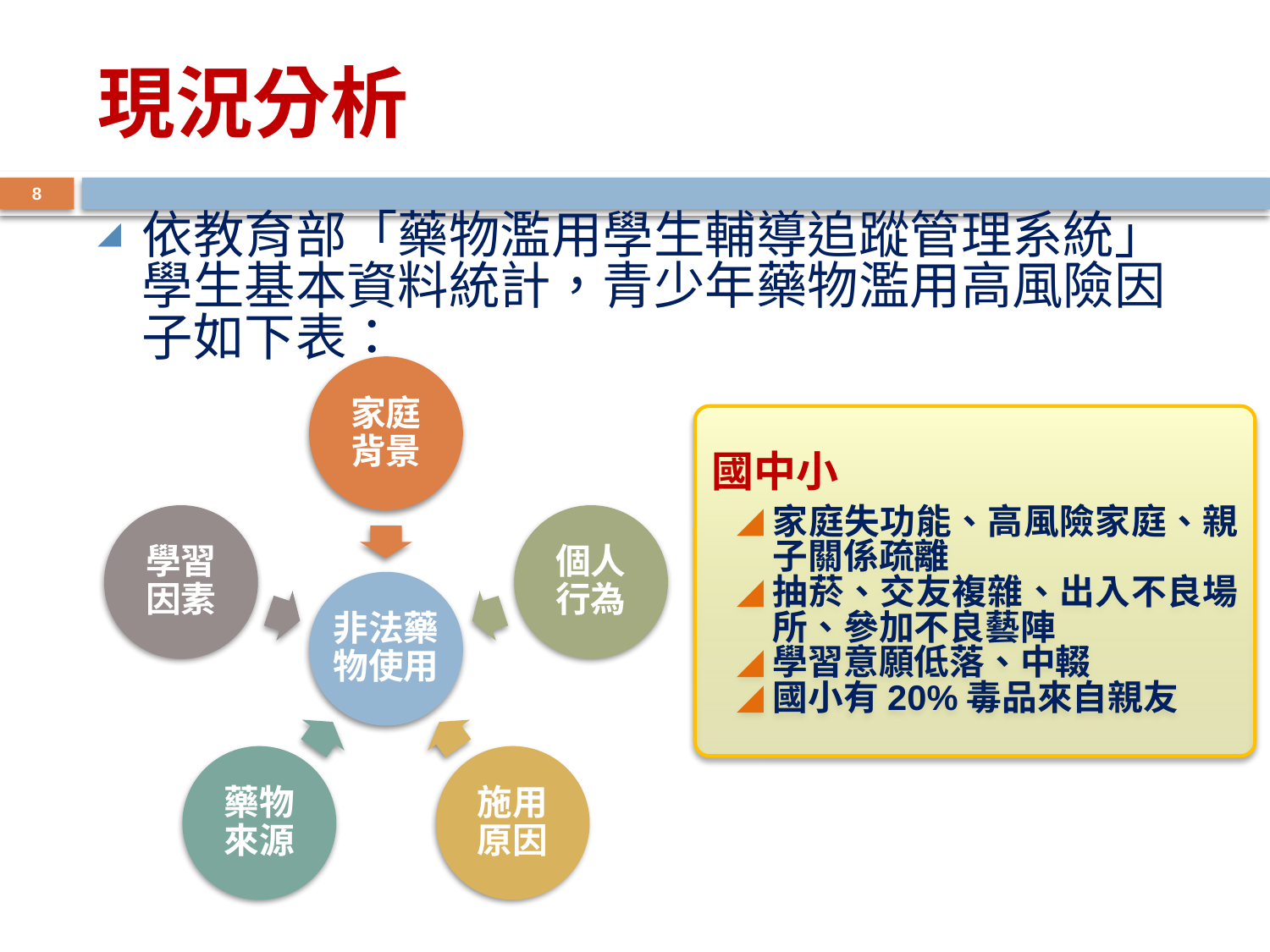

# 現況分析
8
依教育部「藥物濫用學生輔導追蹤管理系統」
學生基本資料統計，青少年藥物濫用高風險因子如下表：
非法藥物使用

家庭背景

個人行為

施用原因

藥物來源

學習因素
國中小
家庭失功能、高風險家庭、親子關係疏離
抽菸、交友複雜、出入不良場所、參加不良藝陣
學習意願低落、中輟
國小有20%毒品來自親友